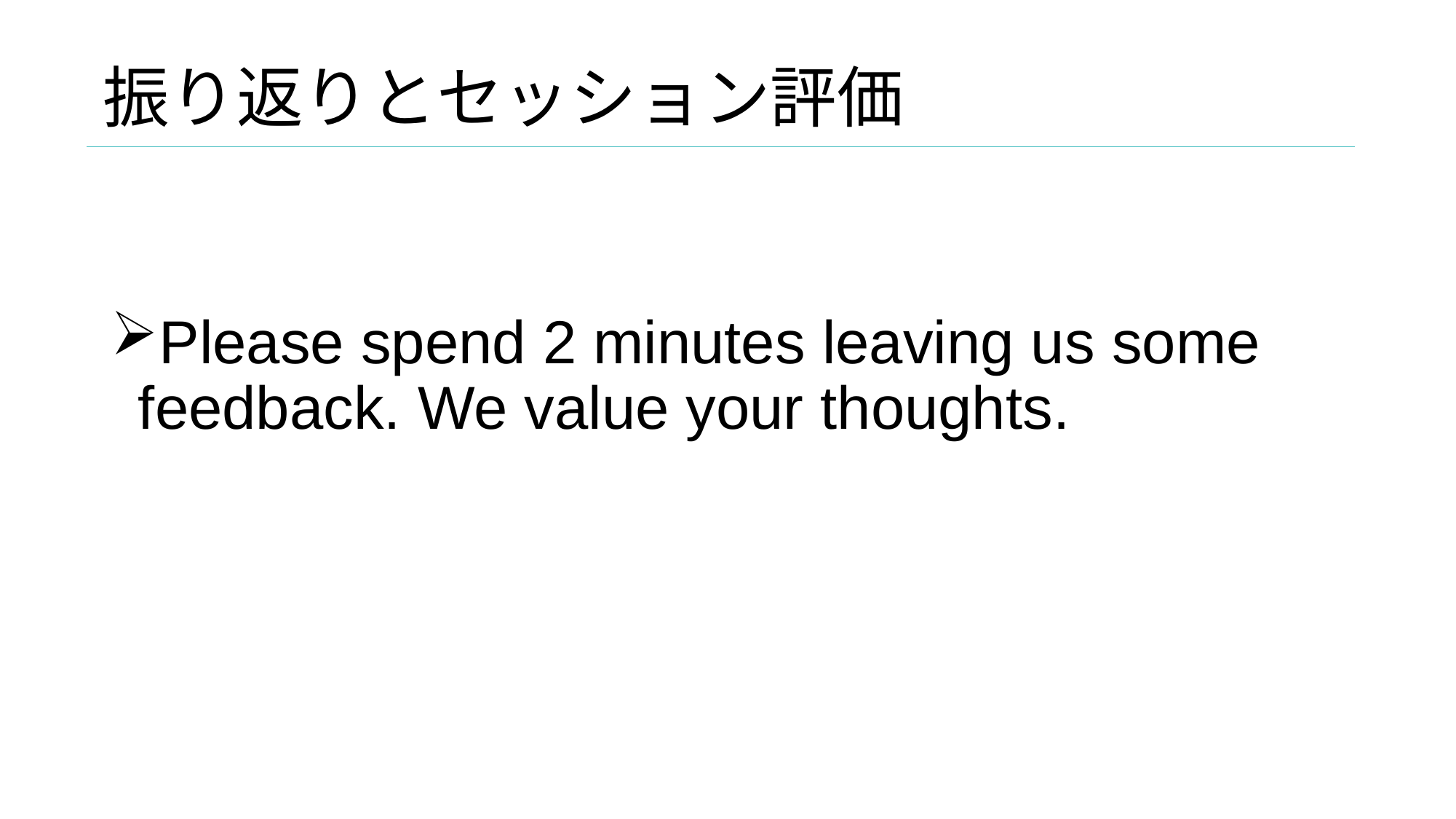

# 振り返りとセッション評価

Please spend 2 minutes leaving us some feedback. We value your thoughts.